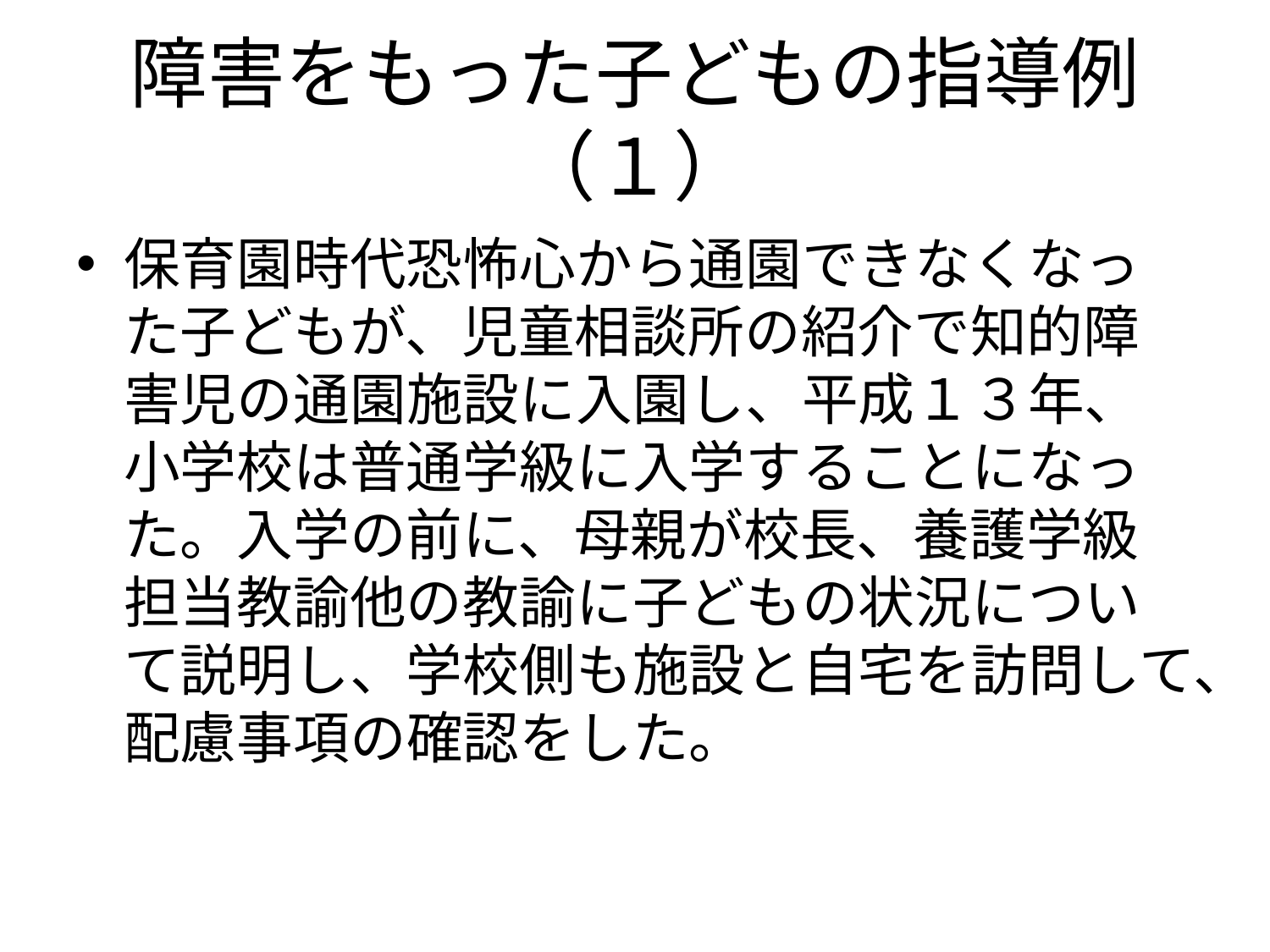

# 障害をもった子どもの指導例（１）
保育園時代恐怖心から通園できなくなった子どもが、児童相談所の紹介で知的障害児の通園施設に入園し、平成１３年、小学校は普通学級に入学することになった。入学の前に、母親が校長、養護学級担当教諭他の教諭に子どもの状況について説明し、学校側も施設と自宅を訪問して、配慮事項の確認をした。